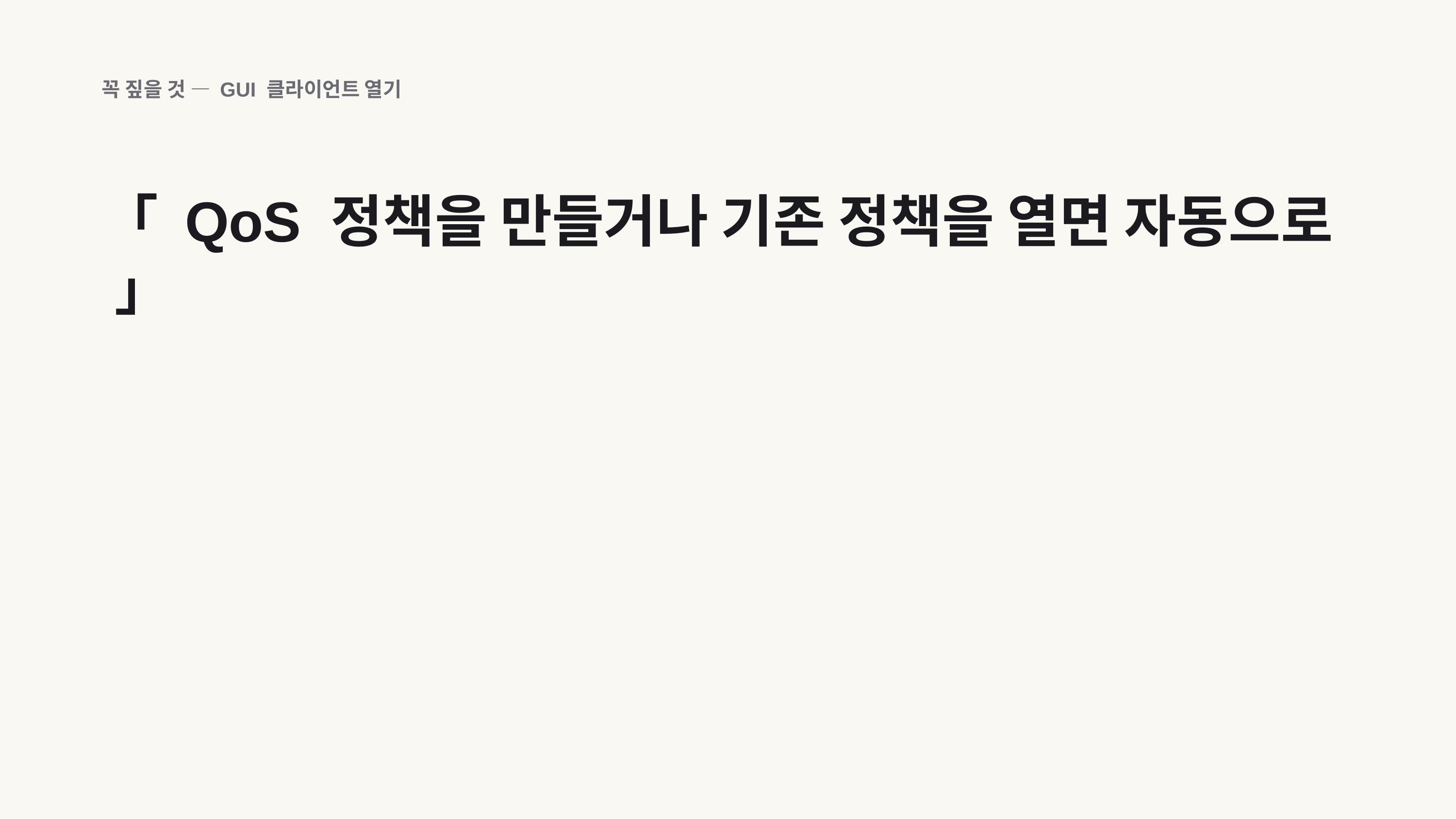

꼭 짚을 것 — GUI 클라이언트 열기
「 QoS 정책을 만들거나 기존 정책을 열면 자동으로 」